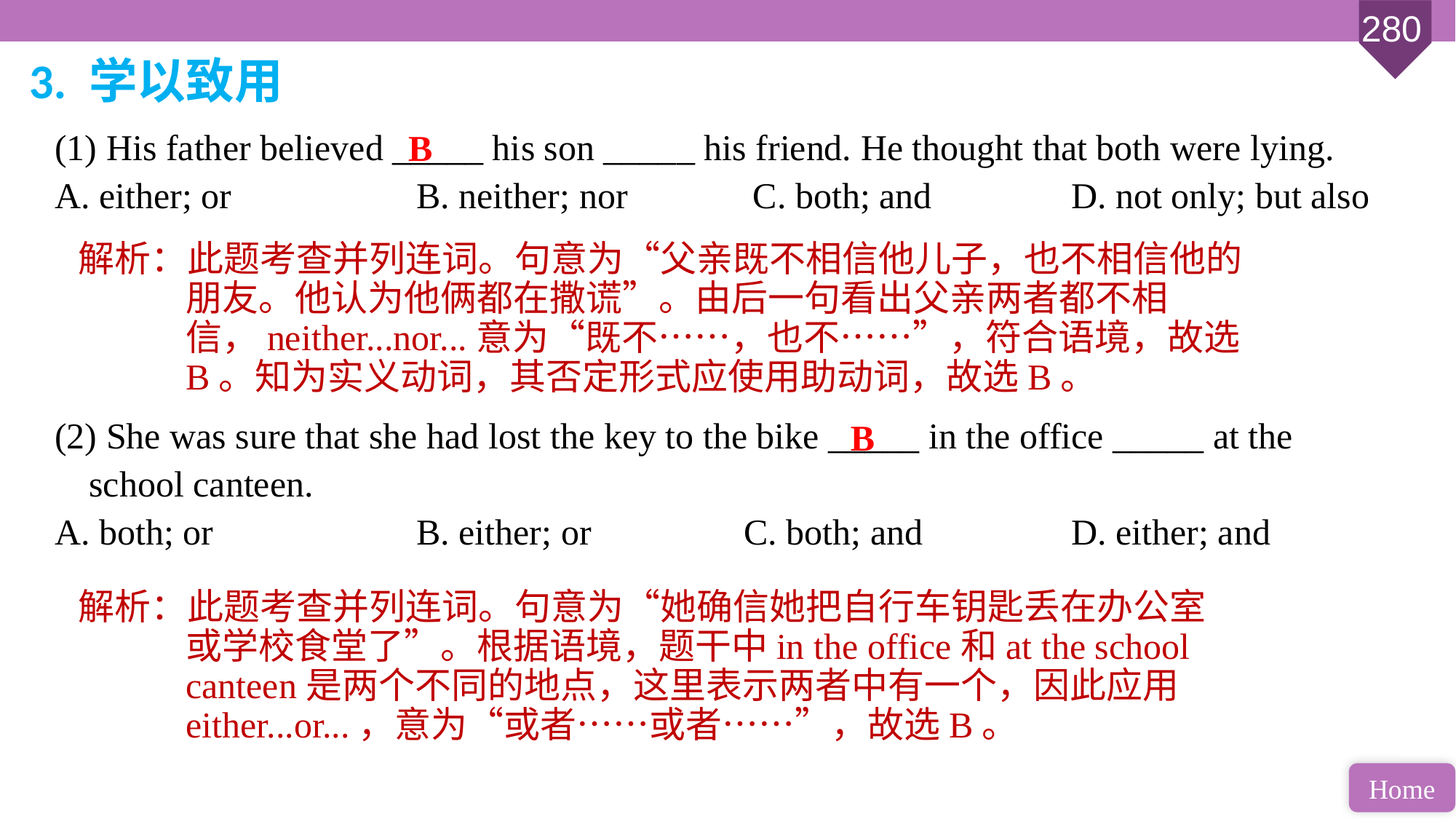

3. 学以致用
(1) His father believed _____ his son _____ his friend. He thought that both were lying.
A. either; or 		B. neither; nor		 C. both; and 		D. not only; but also

(2) She was sure that she had lost the key to the bike _____ in the office _____ at the school canteen.
A. both; or 		B. either; or 		C. both; and 		D. either; and
B
解析：此题考查并列连词。句意为“父亲既不相信他儿子，也不相信他的朋友。他认为他俩都在撒谎”。由后一句看出父亲两者都不相信，neither...nor...意为“既不……，也不……”，符合语境，故选B。知为实义动词，其否定形式应使用助动词，故选B。
B
解析：此题考查并列连词。句意为“她确信她把自行车钥匙丢在办公室或学校食堂了”。根据语境，题干中in the office和at the school canteen是两个不同的地点，这里表示两者中有一个，因此应用either...or...，意为“或者……或者……”，故选B。